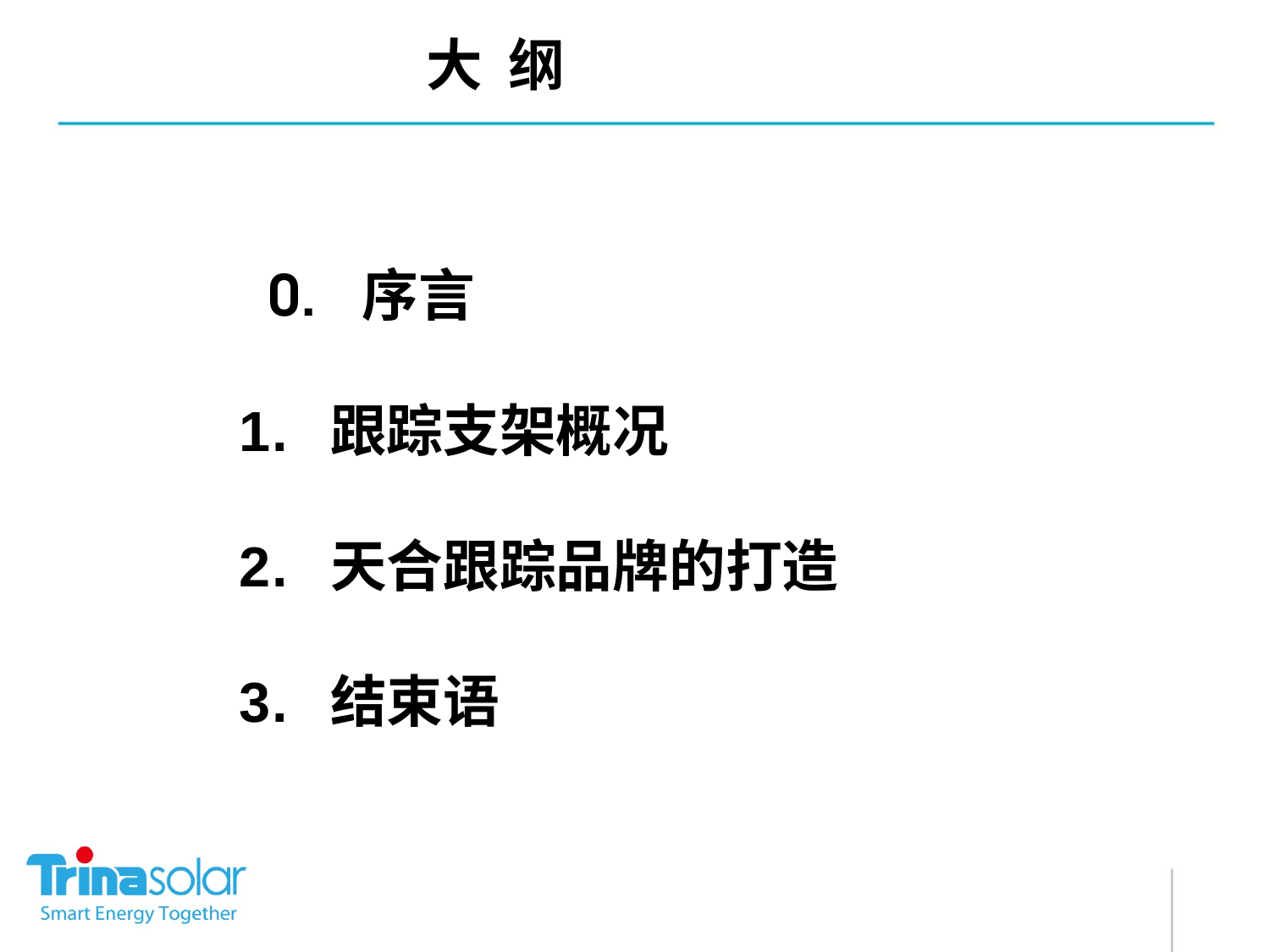

大  纲
0.  序言
  跟踪支架概况
  天合跟踪品牌的打造
  结束语